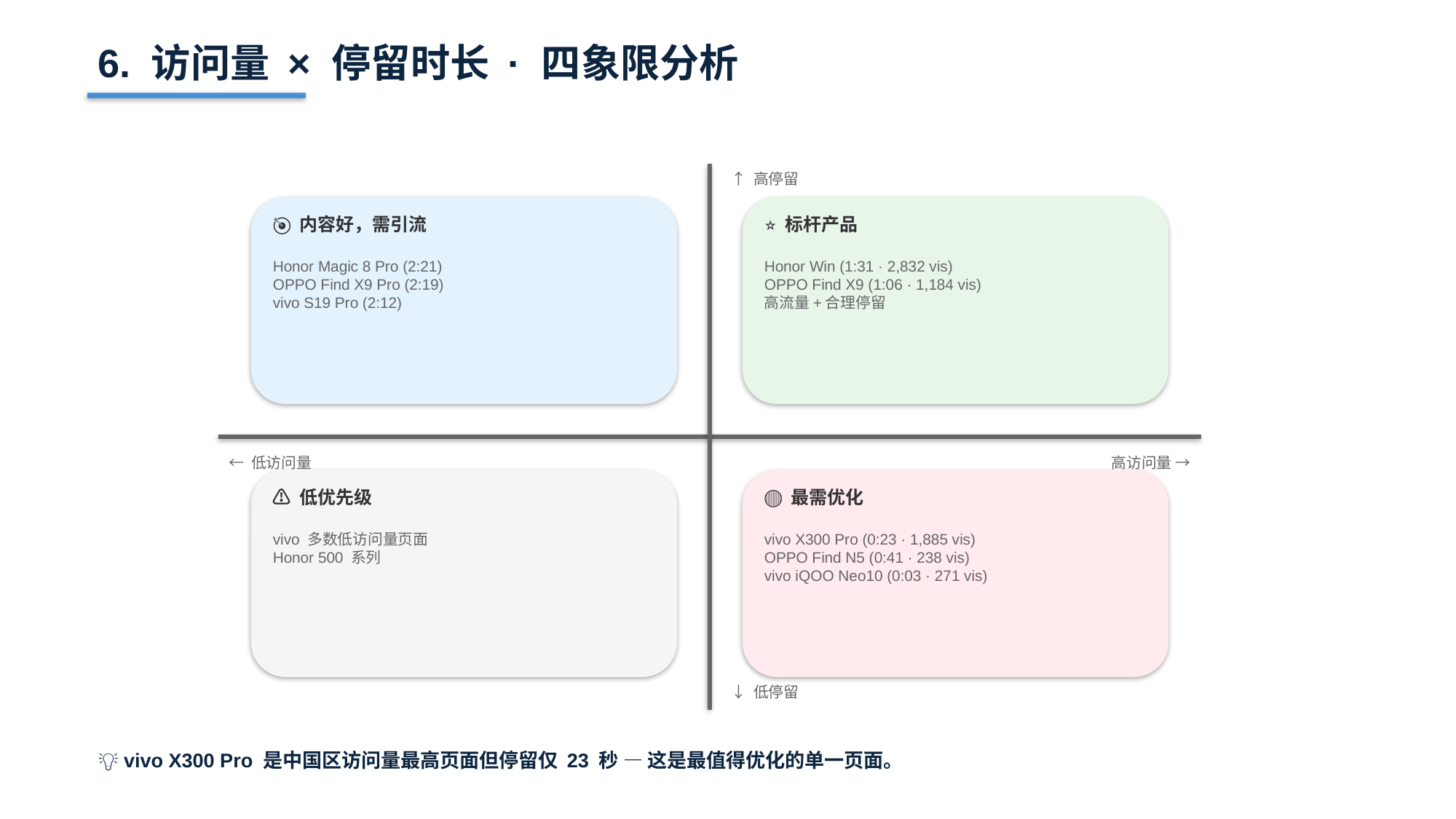

6. 访问量 × 停留时长 · 四象限分析

↑ 高停留

🎯 内容好，需引流
⭐ 标杆产品
Honor Magic 8 Pro (2:21)
OPPO Find X9 Pro (2:19)
vivo S19 Pro (2:12)
Honor Win (1:31 · 2,832 vis)
OPPO Find X9 (1:06 · 1,184 vis)
高流量+合理停留

← 低访问量
高访问量 →

⚠️ 低优先级
🔴 最需优化
vivo 多数低访问量页面
Honor 500 系列
vivo X300 Pro (0:23 · 1,885 vis)
OPPO Find N5 (0:41 · 238 vis)
vivo iQOO Neo10 (0:03 · 271 vis)
↓ 低停留
💡 vivo X300 Pro 是中国区访问量最高页面但停留仅 23 秒 — 这是最值得优化的单一页面。